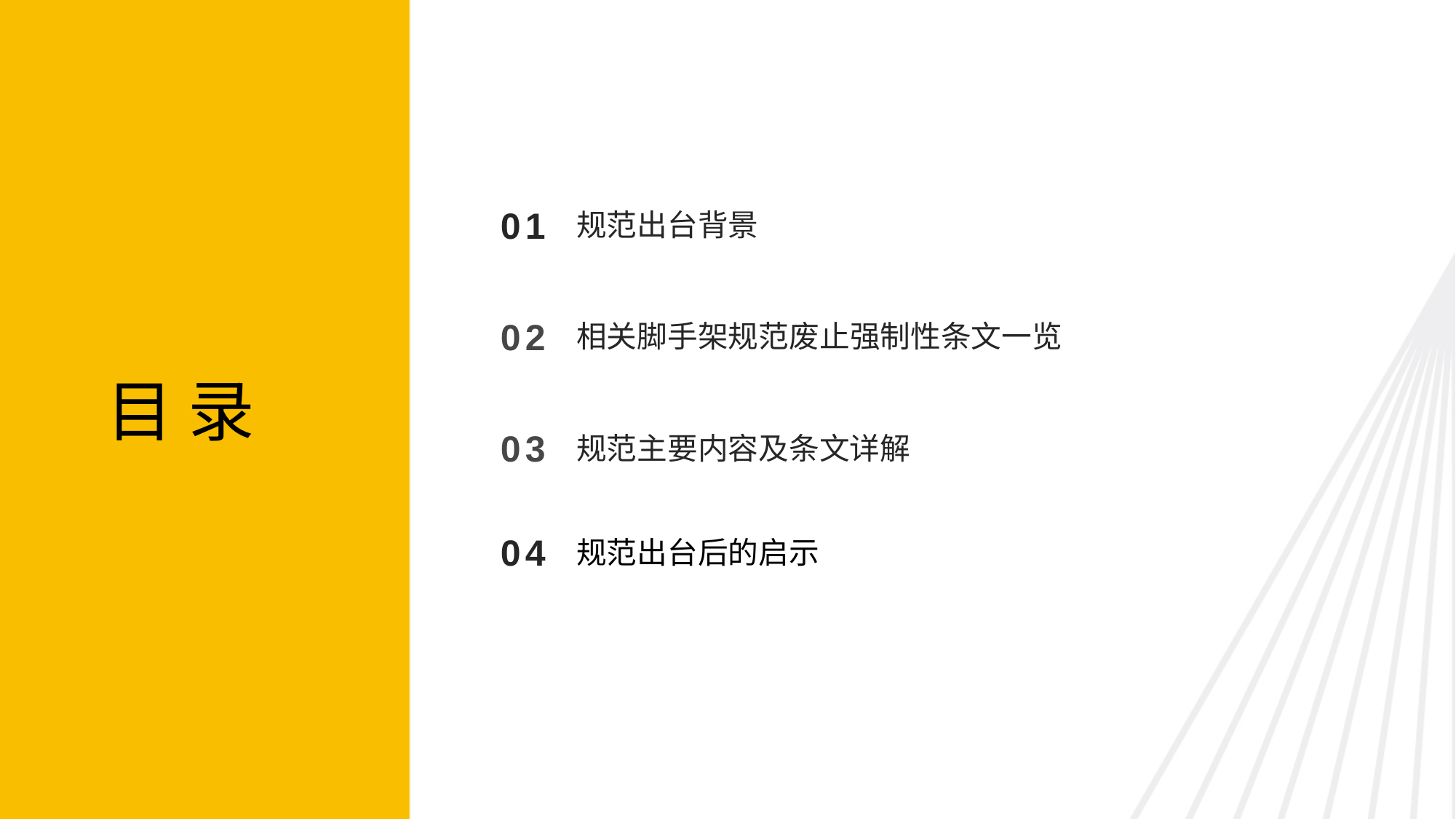

# 01
规范出台背景
02
相关脚手架规范废止强制性条文一览
03
规范主要内容及条文详解
04
规范出台后的启示